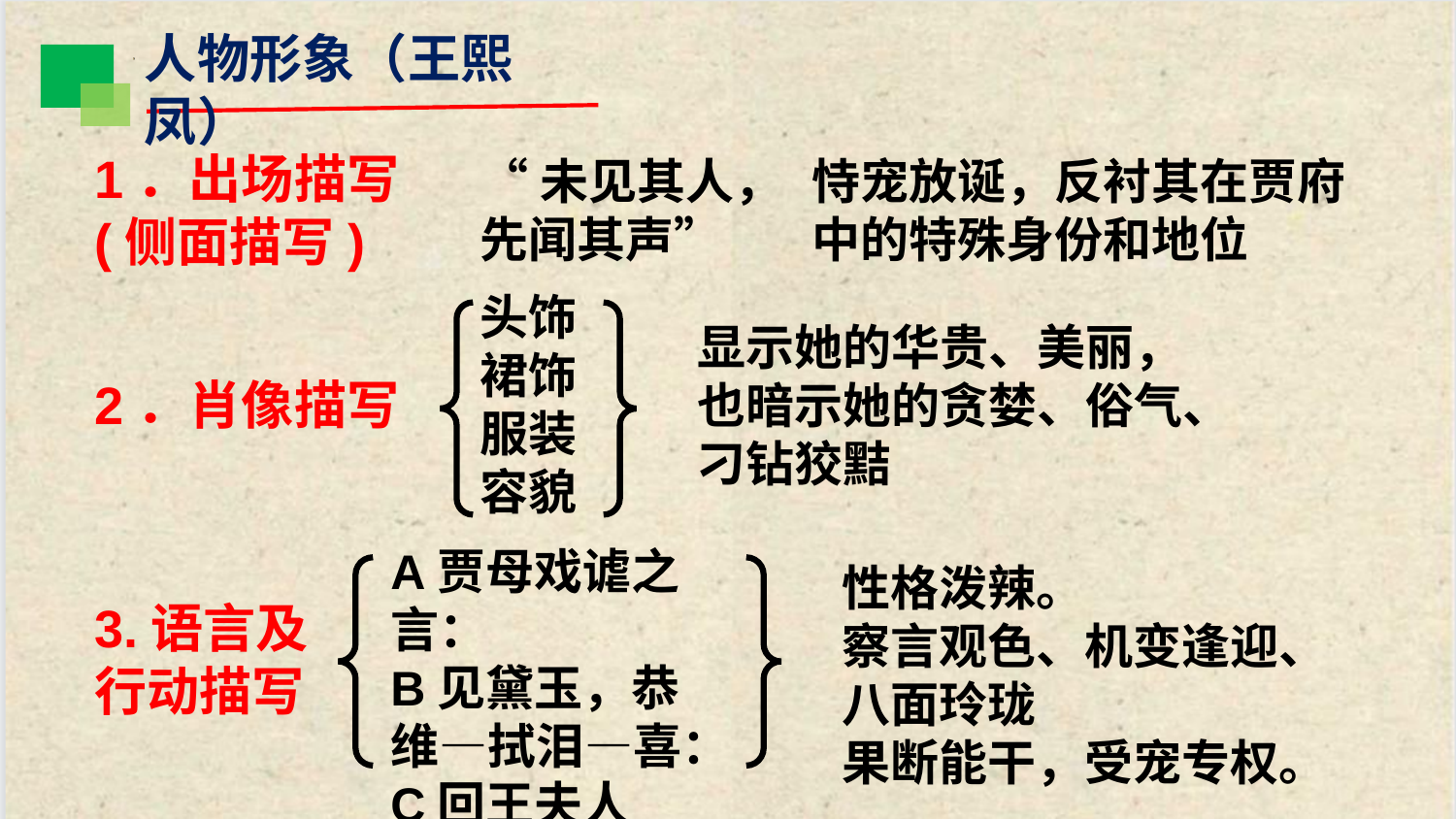

人物形象（王熙凤）

1．出场描写 (侧面描写)
“未见其人，先闻其声”
恃宠放诞，反衬其在贾府中的特殊身份和地位
头饰
裙饰
服装
容貌

显示她的华贵、美丽，也暗示她的贪婪、俗气、刁钻狡黠
2．肖像描写
A贾母戏谑之言：
B见黛玉，恭维—拭泪—喜：
C回王夫人
性格泼辣。
察言观色、机变逢迎、八面玲珑
果断能干，受宠专权。

3.语言及
行动描写